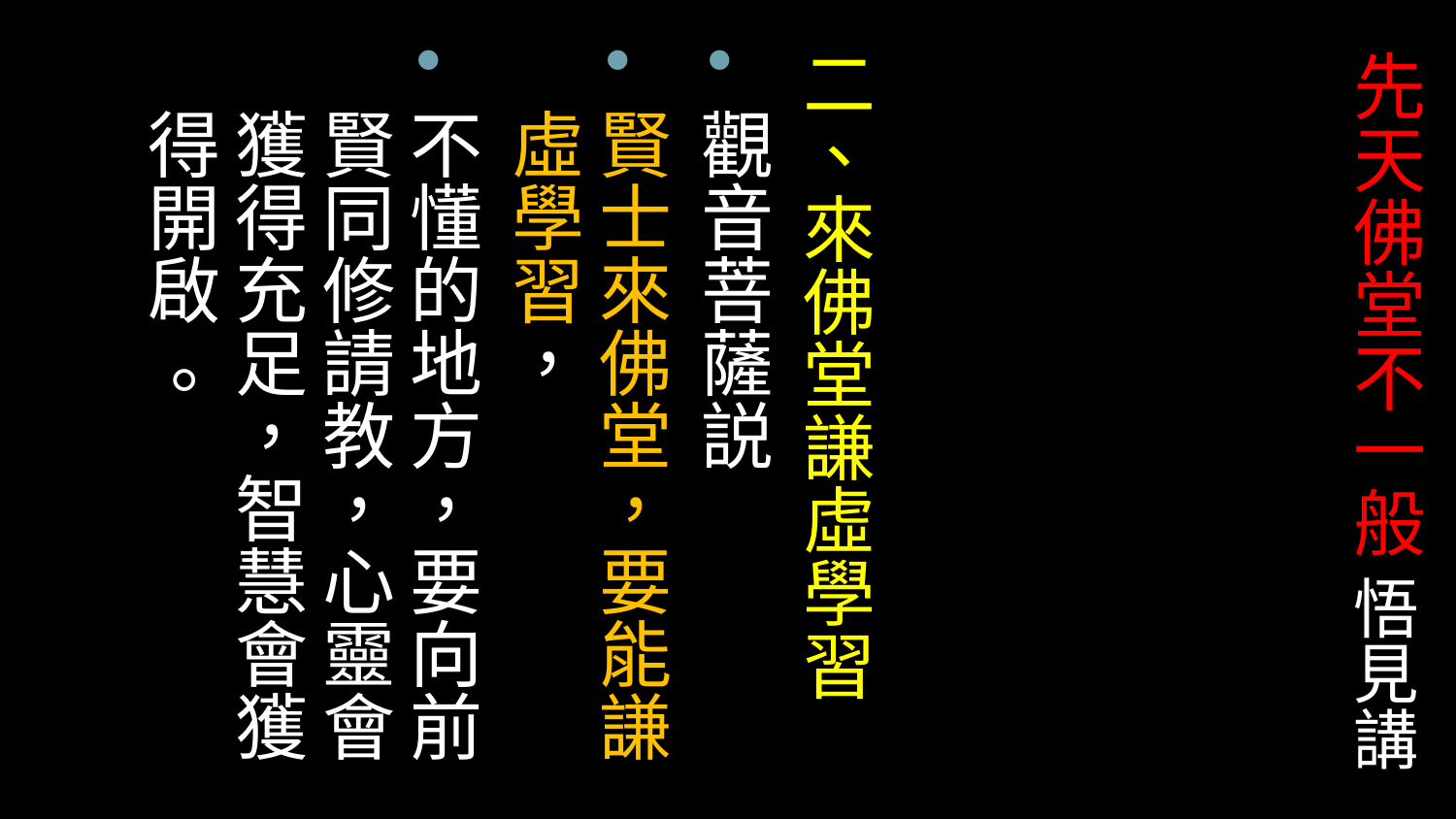

二、來佛堂謙虛學習
觀音菩薩説
賢士來佛堂，要能謙虛學習，
不懂的地方，要向前賢同修請教，心靈會獲得充足，智慧會獲得開啟 。

# 先天佛堂不一般 悟見講